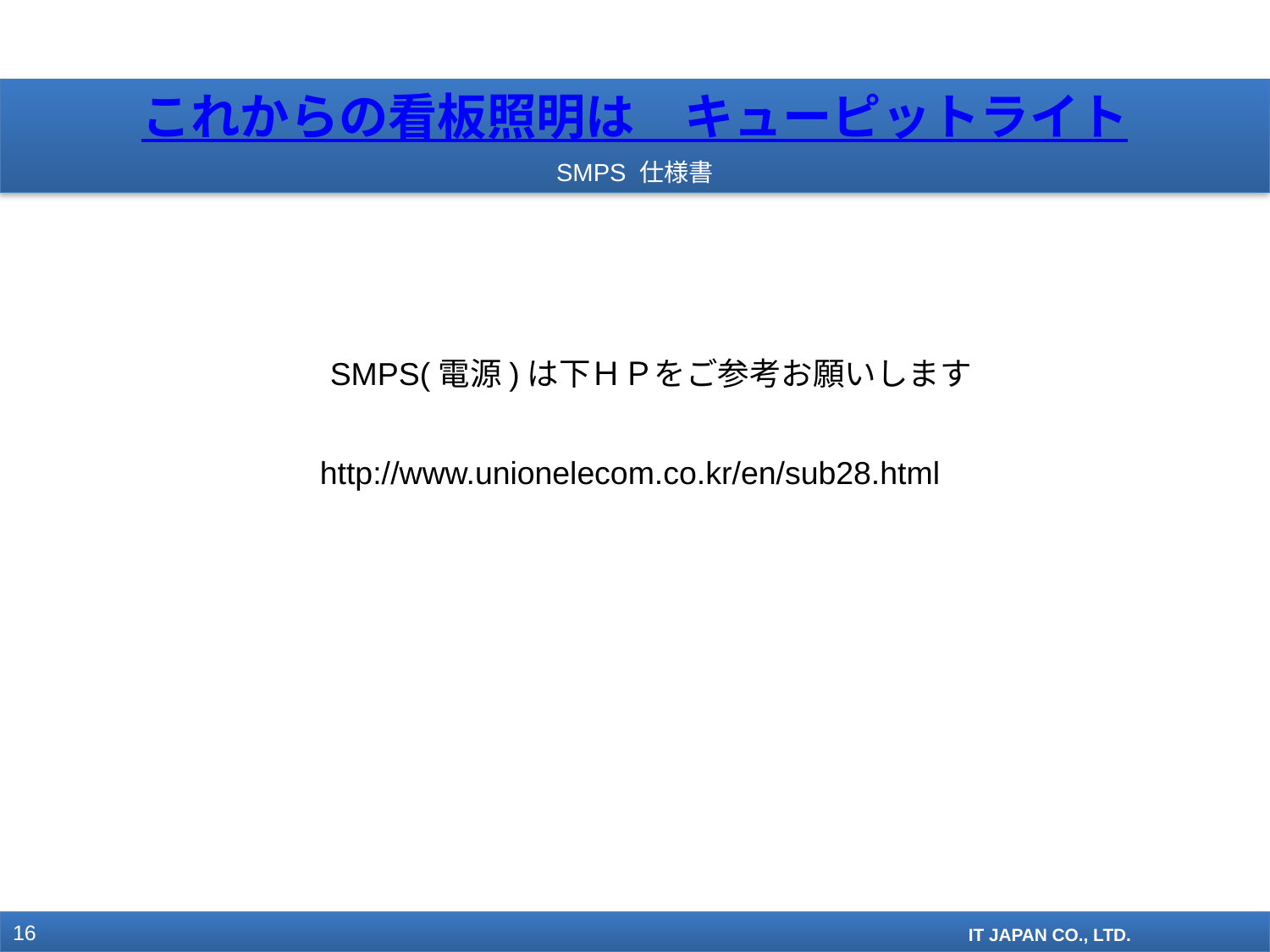

これからの看板照明は　キューピットライト
SMPS 仕様書
SMPS(電源)は下ＨＰをご参考お願いします
http://www.unionelecom.co.kr/en/sub28.html

16
IT JAPAN CO., LTD.